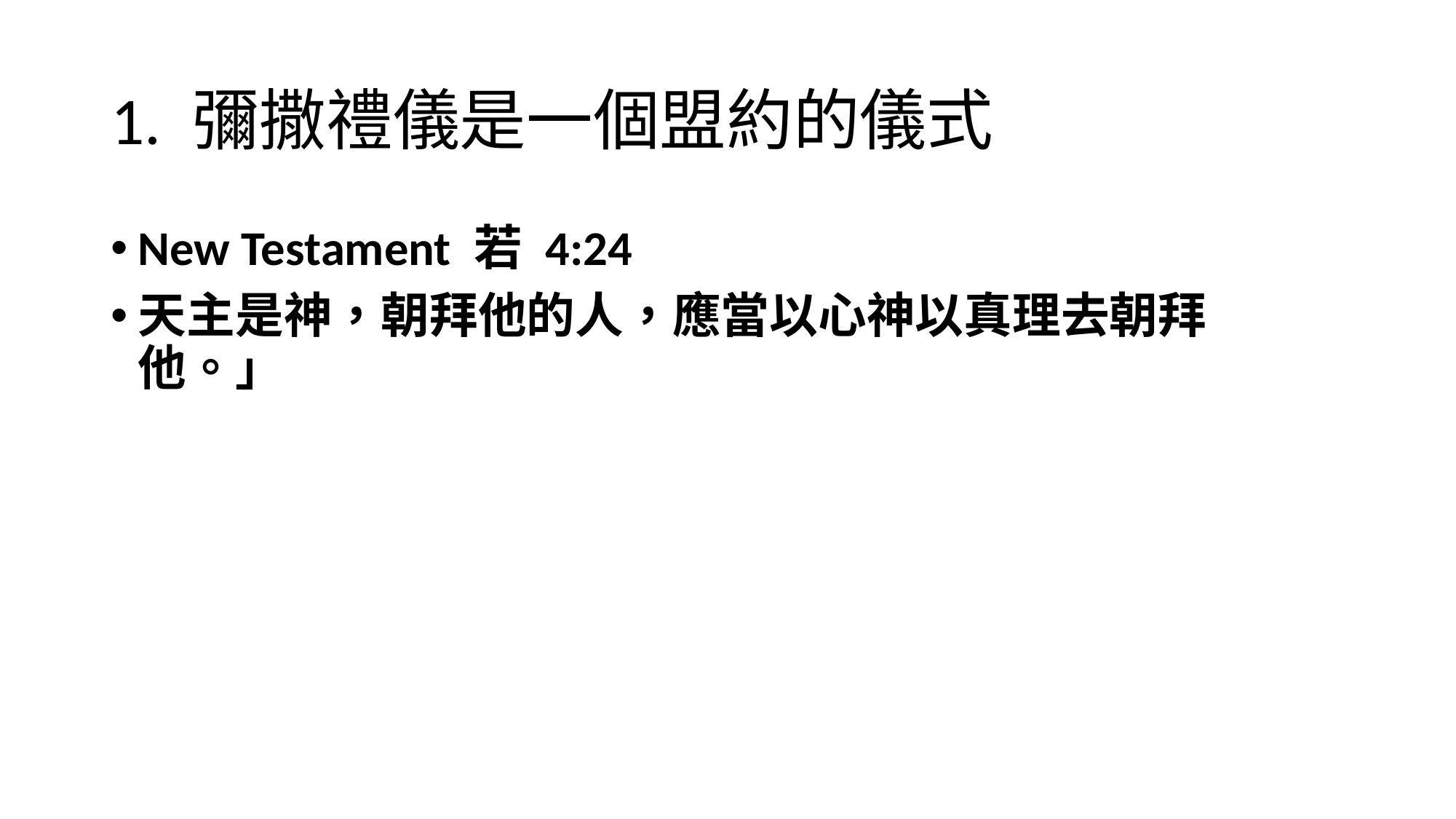

# 1. 彌撒禮儀是一個盟約的儀式
New Testament 若 4:24
天主是神，朝拜他的人，應當以心神以真理去朝拜他。」